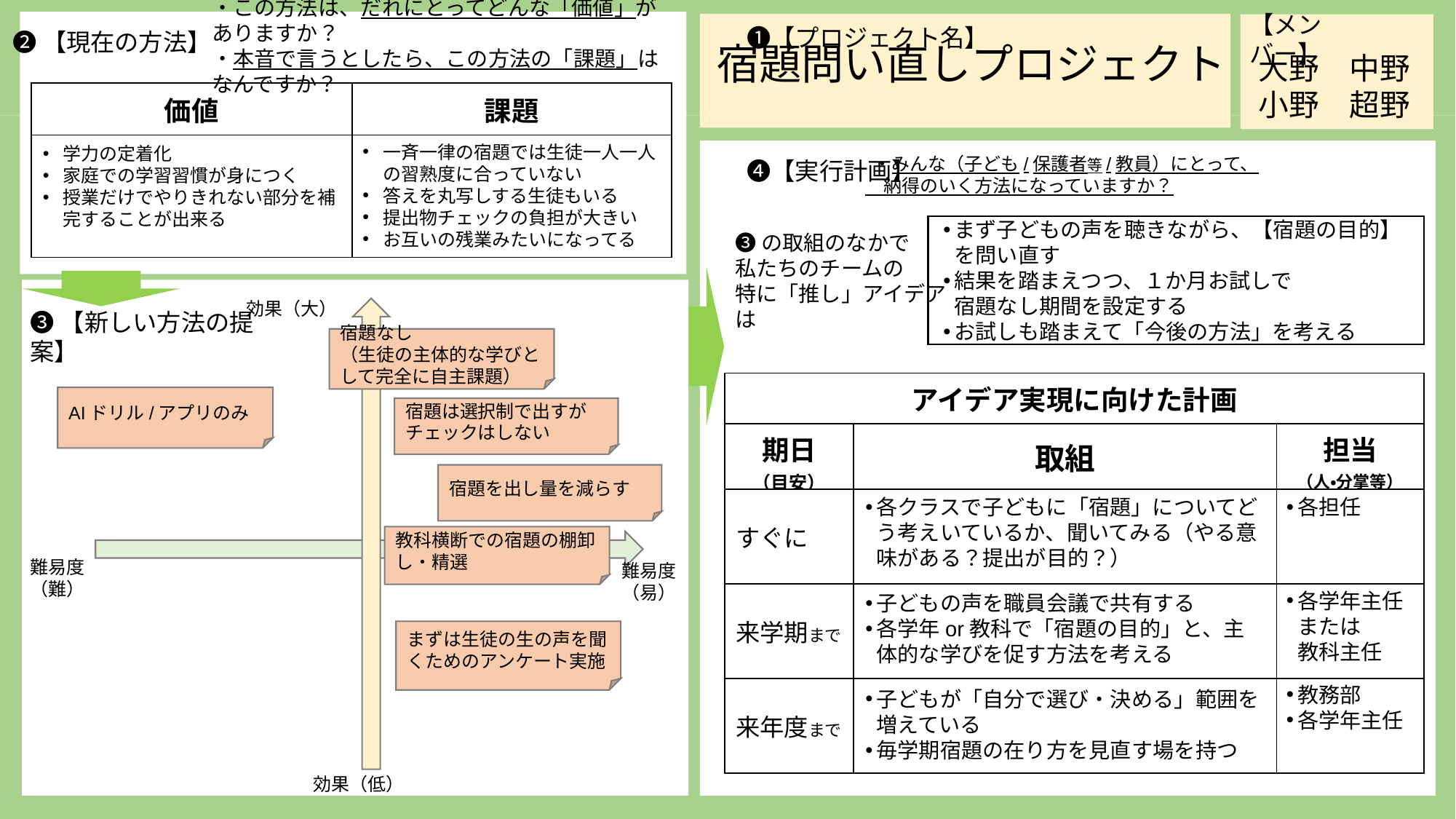

❶【プロジェクト名】

・この方法は、だれにとってどんな「価値」がありますか？
・本音で言うとしたら、この方法の「課題」はなんですか？
【メンバー】

❷【現在の方法】
宿題問い直しプロジェクト
大野　中野
小野　超野
| 価値 | 課題 |
| --- | --- |
|  |  |

一斉一律の宿題では生徒一人一人の習熟度に合っていない
答えを丸写しする生徒もいる
提出物チェックの負担が大きい
お互いの残業みたいになってる
学力の定着化
家庭での学習習慣が身につく
授業だけでやりきれない部分を補完することが出来る

　　　　❹【実行計画】
 ・みんな（子ども/保護者等/教員）にとって、
　納得のいく方法になっていますか？
まず子どもの声を聴きながら、【宿題の目的】を問い直す
結果を踏まえつつ、１か月お試しで
宿題なし期間を設定する
お試しも踏まえて「今後の方法」を考える
❸の取組のなかで
私たちのチームの
特に「推し」アイデアは

効果（大）

❸【新しい方法の提案】

宿題なし
（生徒の主体的な学びとして完全に自主課題）
| アイデア実現に向けた計画 |  |  |
| --- | --- | --- |
| 期日 （目安） | 取組 | 担当 （人・分掌等） |
| すぐに |  |  |
| 来学期まで |  |  |
| 来年度まで |  |  |
AIドリル/アプリのみ
宿題は選択制で出すがチェックはしない
宿題を出し量を減らす
各クラスで子どもに「宿題」についてどう考えいているか、聞いてみる（やる意味がある？提出が目的？）
各担任
教科横断での宿題の棚卸し・精選
難易度
（難）
難易度
（易）
各学年主任または
教科主任
子どもの声を職員会議で共有する
各学年or教科で「宿題の目的」と、主体的な学びを促す方法を考える
まずは生徒の生の声を聞くためのアンケート実施
教務部
各学年主任
子どもが「自分で選び・決める」範囲を増えている
毎学期宿題の在り方を見直す場を持つ
効果（低）